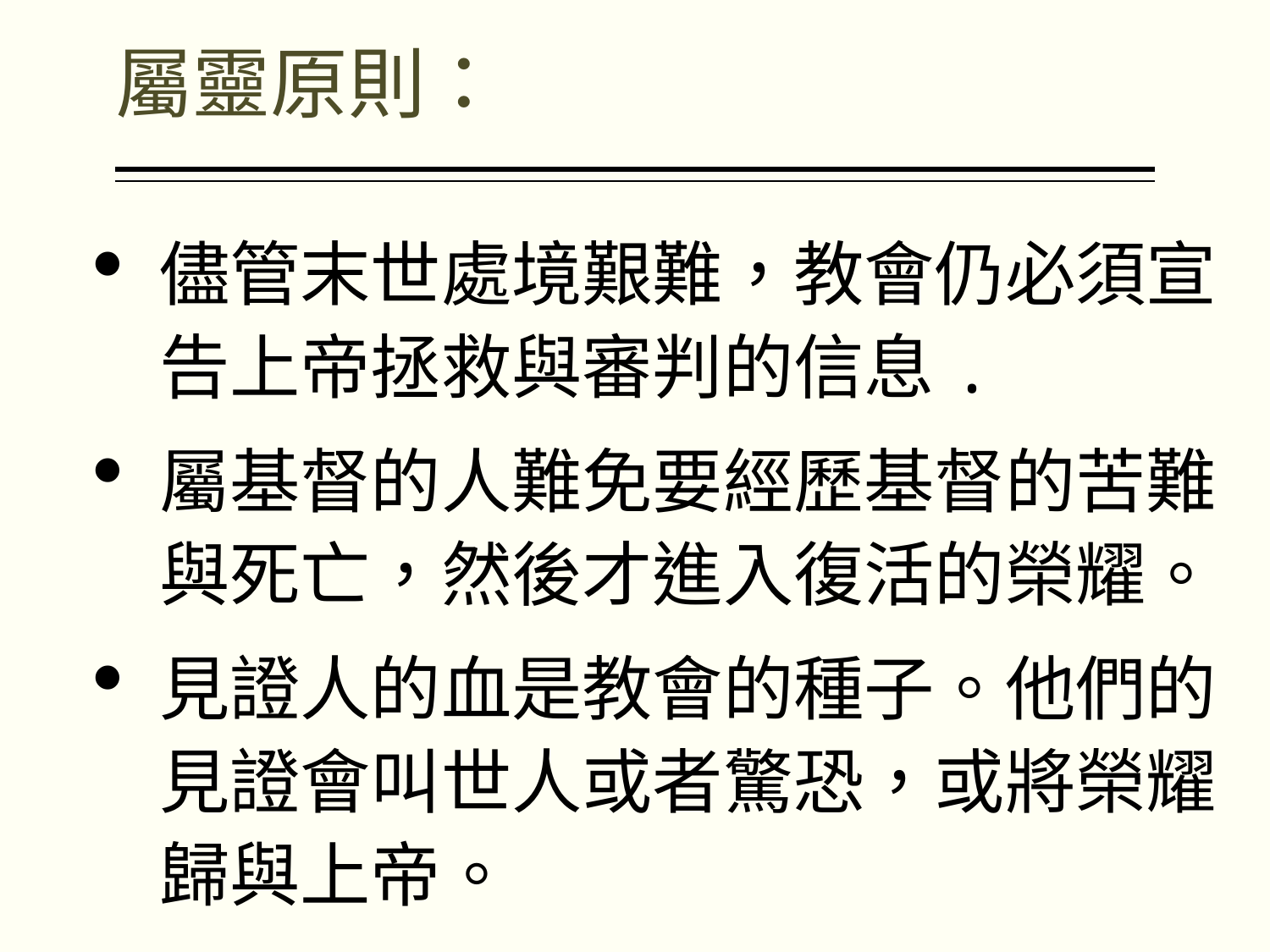

# 屬靈原則：
儘管末世處境艱難，教會仍必須宣告上帝拯救與審判的信息.
屬基督的人難免要經歷基督的苦難與死亡，然後才進入復活的榮耀。
見證人的血是教會的種子。他們的見證會叫世人或者驚恐，或將榮耀歸與上帝。